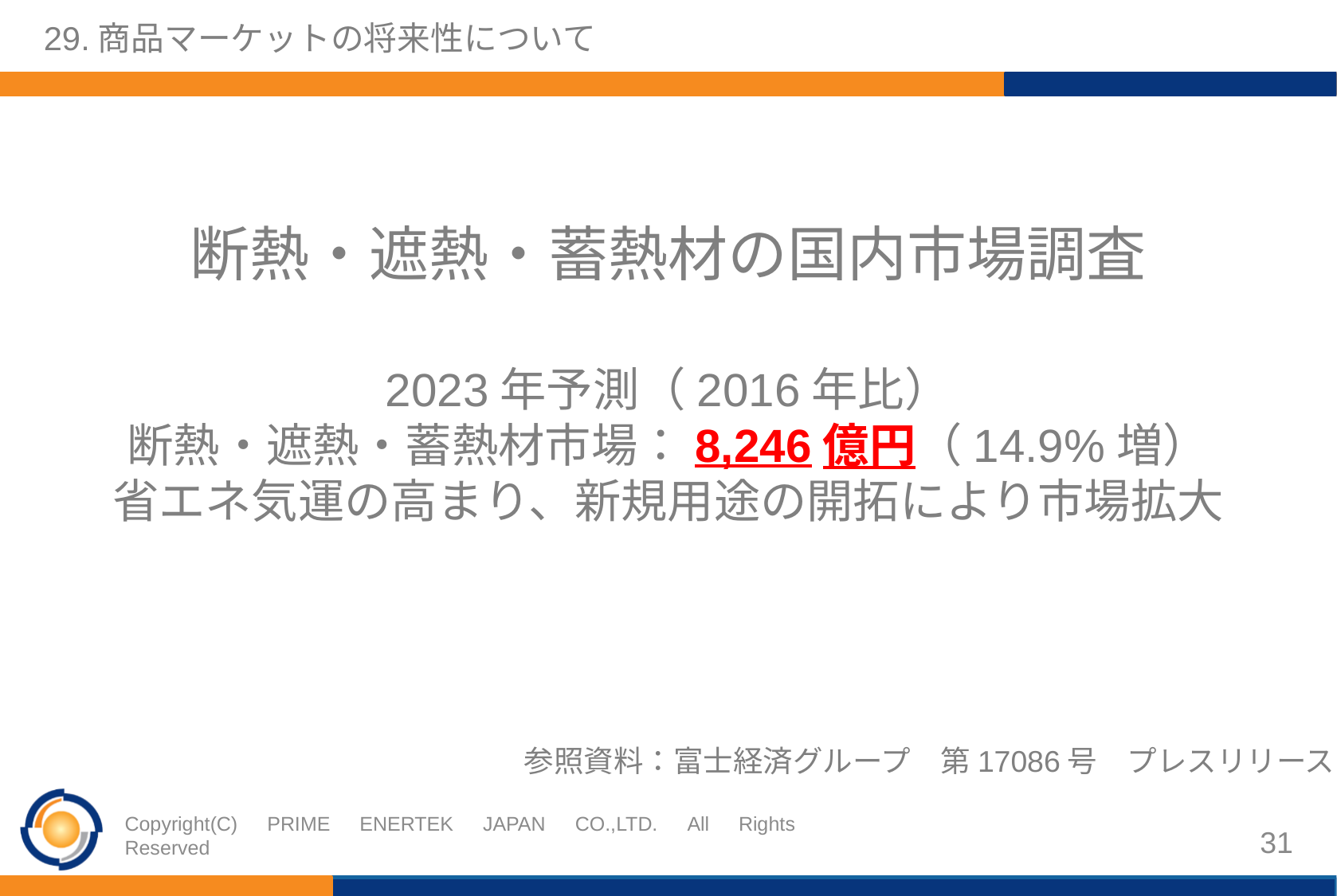

# 29.商品マーケットの将来性について
断熱・遮熱・蓄熱材の国内市場調査

2023年予測（2016年比）
断熱・遮熱・蓄熱材市場：8,246億円（14.9%増）
省エネ気運の高まり、新規用途の開拓により市場拡大

参照資料：富士経済グループ　第17086号　プレスリリース

Copyright(C)　PRIME　ENERTEK　JAPAN　CO.,LTD.　All　Rights　Reserved
31